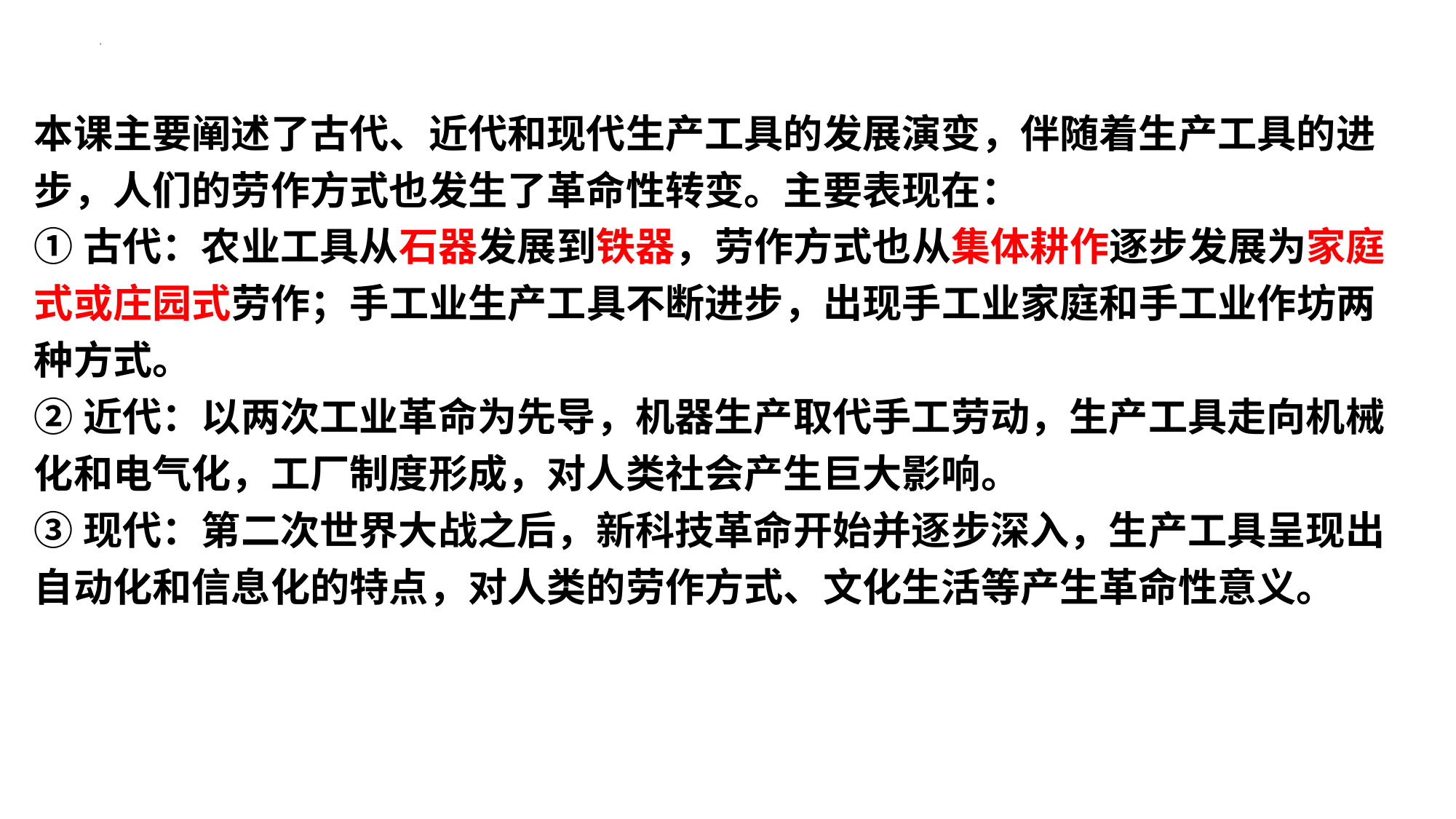

本课主要阐述了古代、近代和现代生产工具的发展演变，伴随着生产工具的进步，人们的劳作方式也发生了革命性转变。主要表现在：
①古代：农业工具从石器发展到铁器，劳作方式也从集体耕作逐步发展为家庭式或庄园式劳作；手工业生产工具不断进步，出现手工业家庭和手工业作坊两种方式。
②近代：以两次工业革命为先导，机器生产取代手工劳动，生产工具走向机械化和电气化，工厂制度形成，对人类社会产生巨大影响。
③现代：第二次世界大战之后，新科技革命开始并逐步深入，生产工具呈现出自动化和信息化的特点，对人类的劳作方式、文化生活等产生革命性意义。